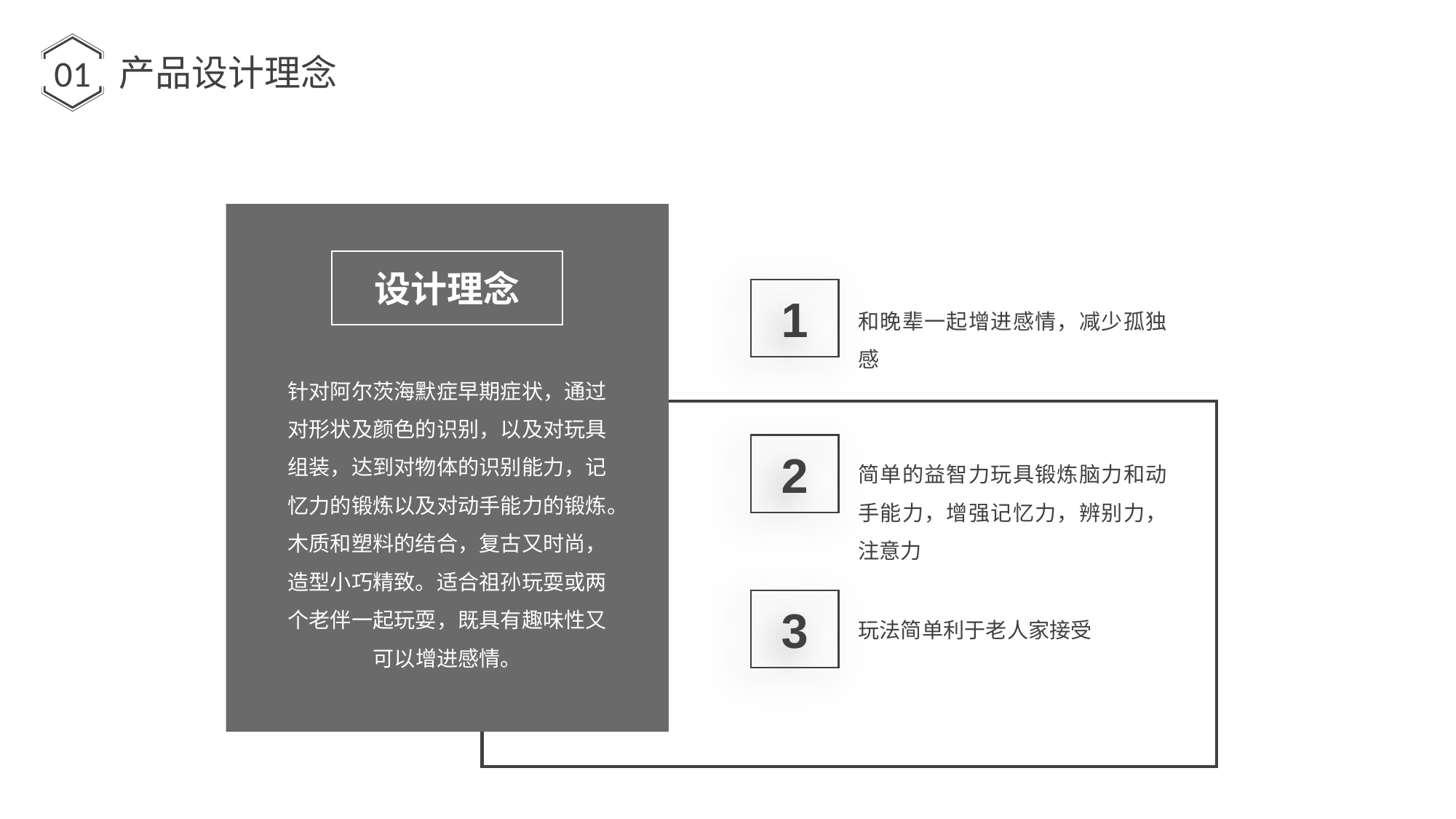

01
产品设计理念

针对阿尔茨海默症早期症状，通过对形状及颜色的识别，以及对玩具组装，达到对物体的识别能力，记忆力的锻炼以及对动手能力的锻炼。木质和塑料的结合，复古又时尚，造型小巧精致。适合祖孙玩耍或两个老伴一起玩耍，既具有趣味性又可以增进感情。
设计理念
1
和晚辈一起增进感情，减少孤独感

2
简单的益智力玩具锻炼脑力和动手能力，增强记忆力，辨别力，注意力
3
玩法简单利于老人家接受